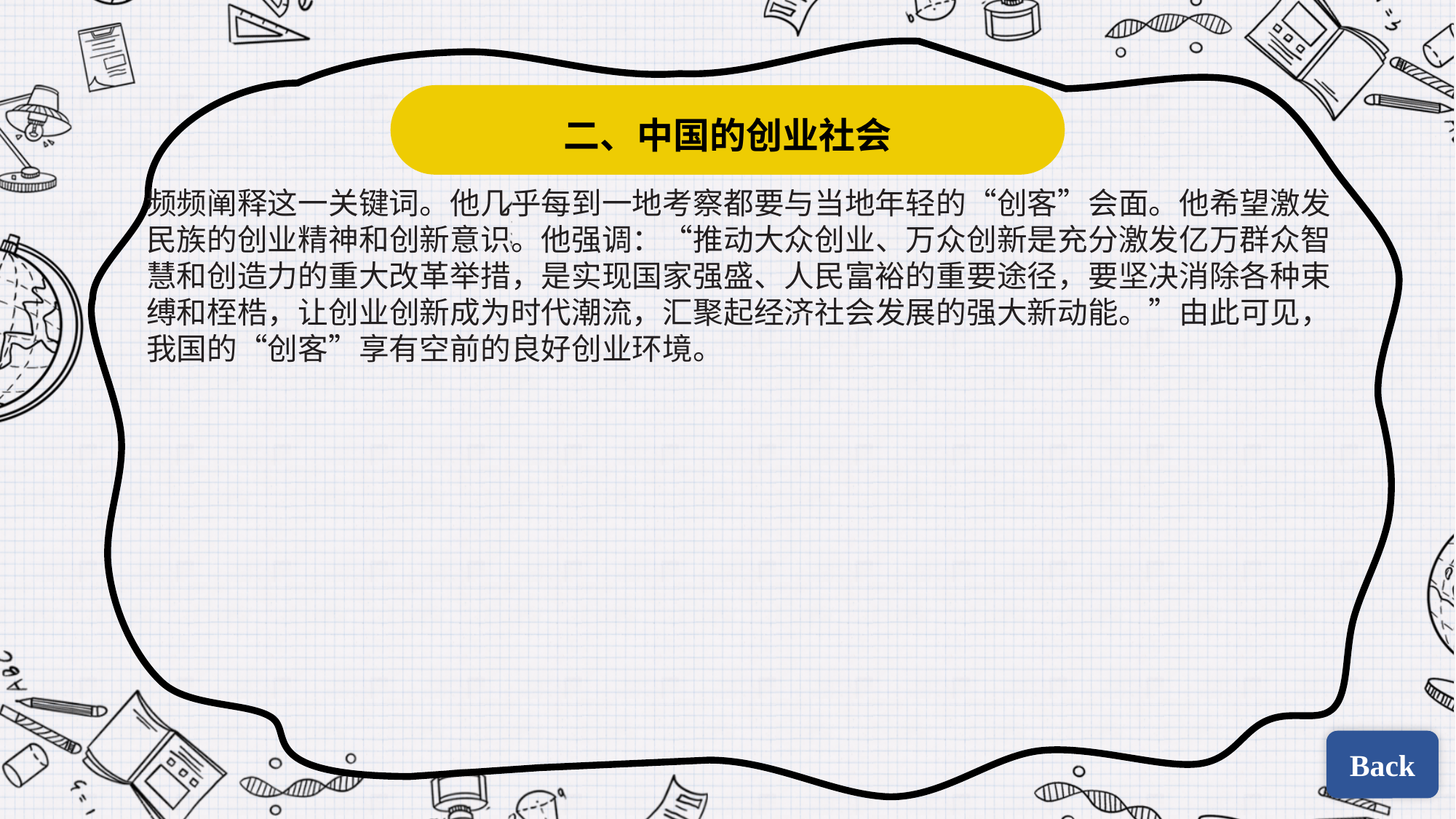

二、中国的创业社会
频频阐释这一关键词。他几乎每到一地考察都要与当地年轻的“创客”会面。他希望激发民族的创业精神和创新意识。他强调：“推动大众创业、万众创新是充分激发亿万群众智慧和创造力的重大改革举措，是实现国家强盛、人民富裕的重要途径，要坚决消除各种束缚和桎梏，让创业创新成为时代潮流，汇聚起经济社会发展的强大新动能。”由此可见，我国的“创客”享有空前的良好创业环境。

Back